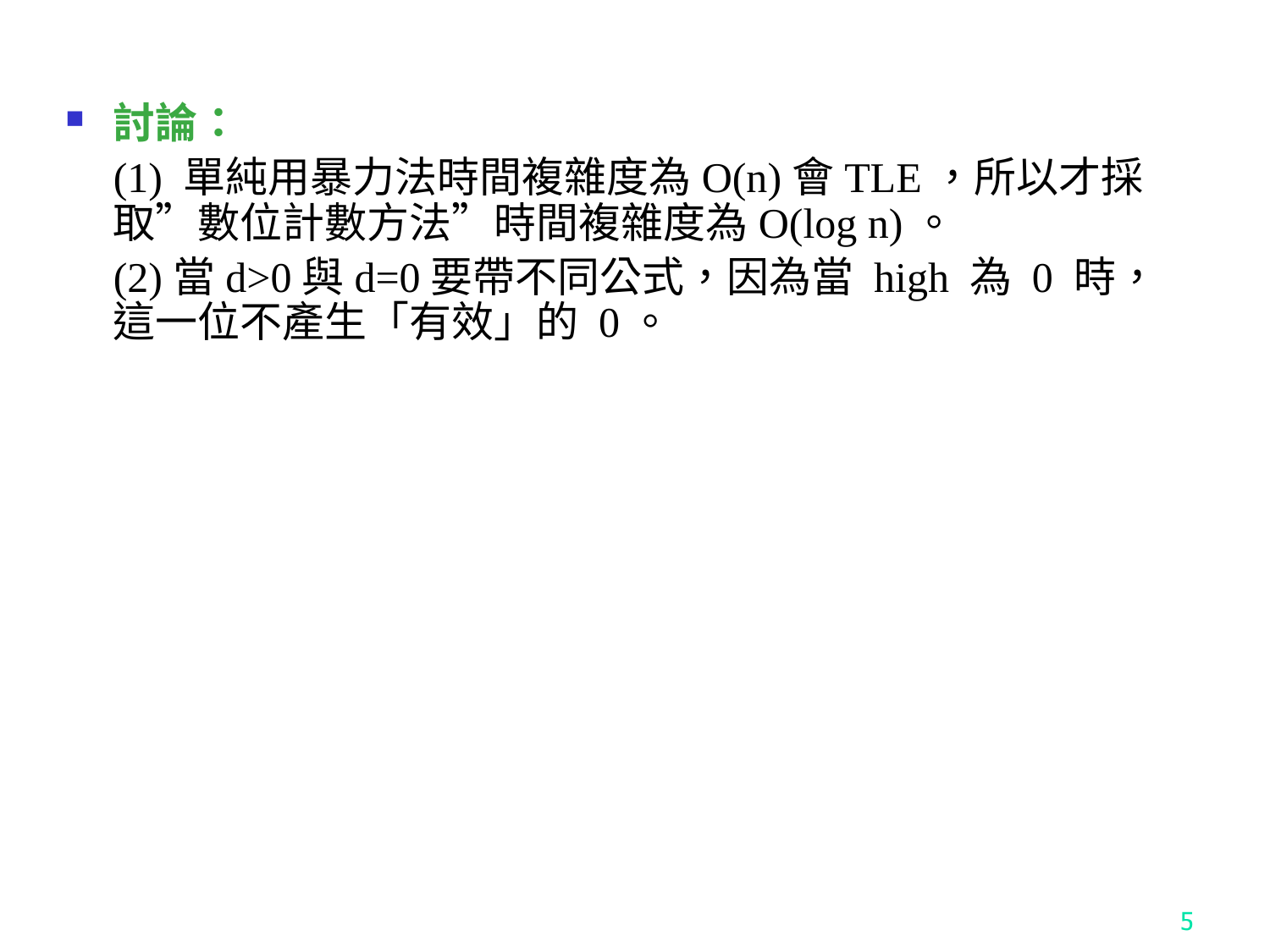

討論：
	(1) 單純用暴力法時間複雜度為O(n)會TLE，所以才採取”數位計數方法”時間複雜度為O(log n)。
	(2)當d>0與d=0要帶不同公式，因為當 high 為 0 時，這一位不產生「有效」的 0。
5